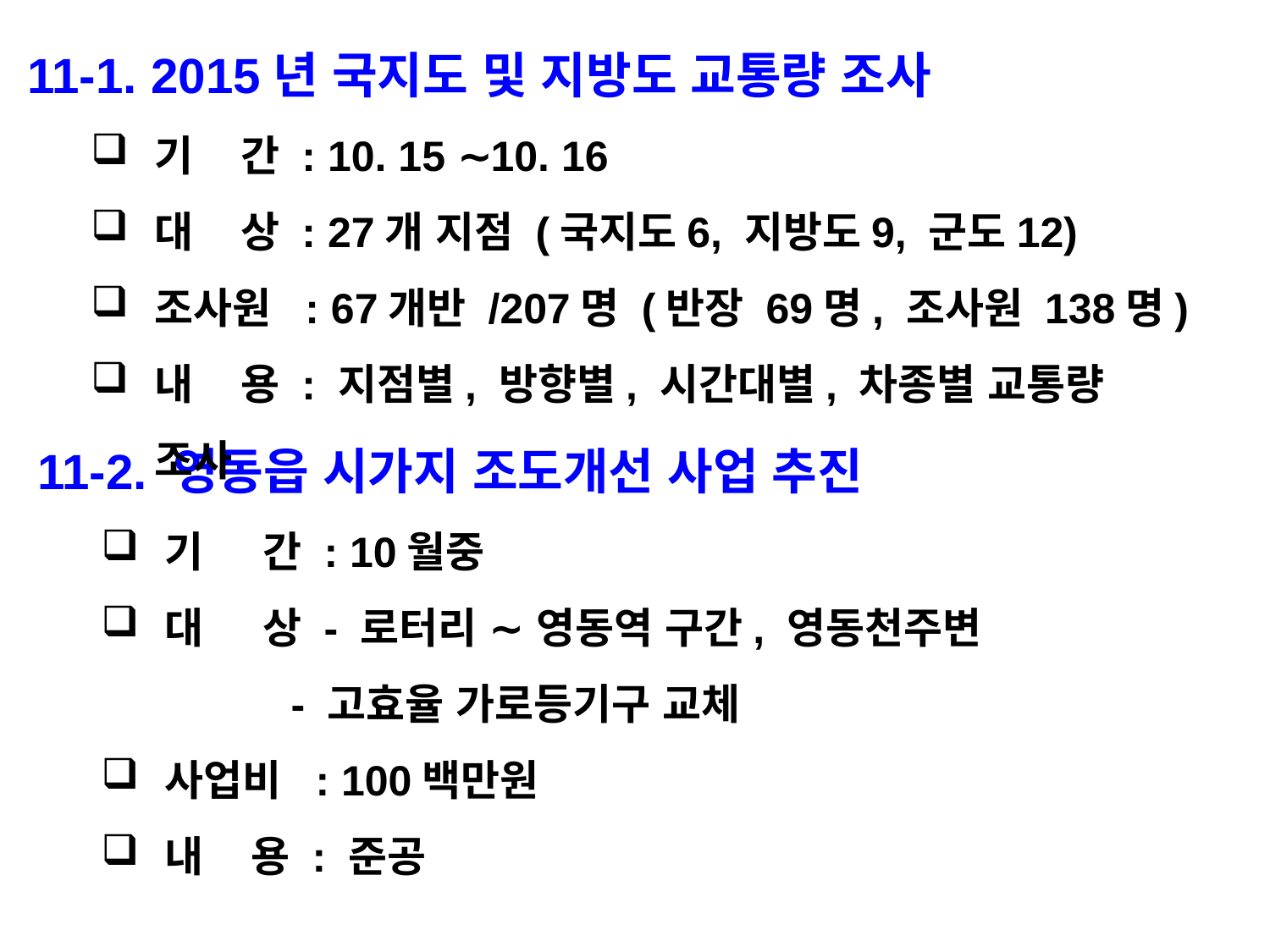

11-1. 2015년 국지도 및 지방도 교통량 조사
기    간 : 10. 15 ∼10. 16
대    상 : 27개 지점 (국지도6, 지방도9, 군도12)
조사원  : 67개반 /207명 (반장 69명, 조사원 138명)
내    용 : 지점별, 방향별, 시간대별, 차종별 교통량 조사

11-2. 영동읍 시가지 조도개선 사업 추진
기     간 : 10월중
대     상 - 로터리 ∼ 영동역 구간, 영동천주변
                - 고효율 가로등기구 교체
사업비  : 100백만원
내    용 : 준공